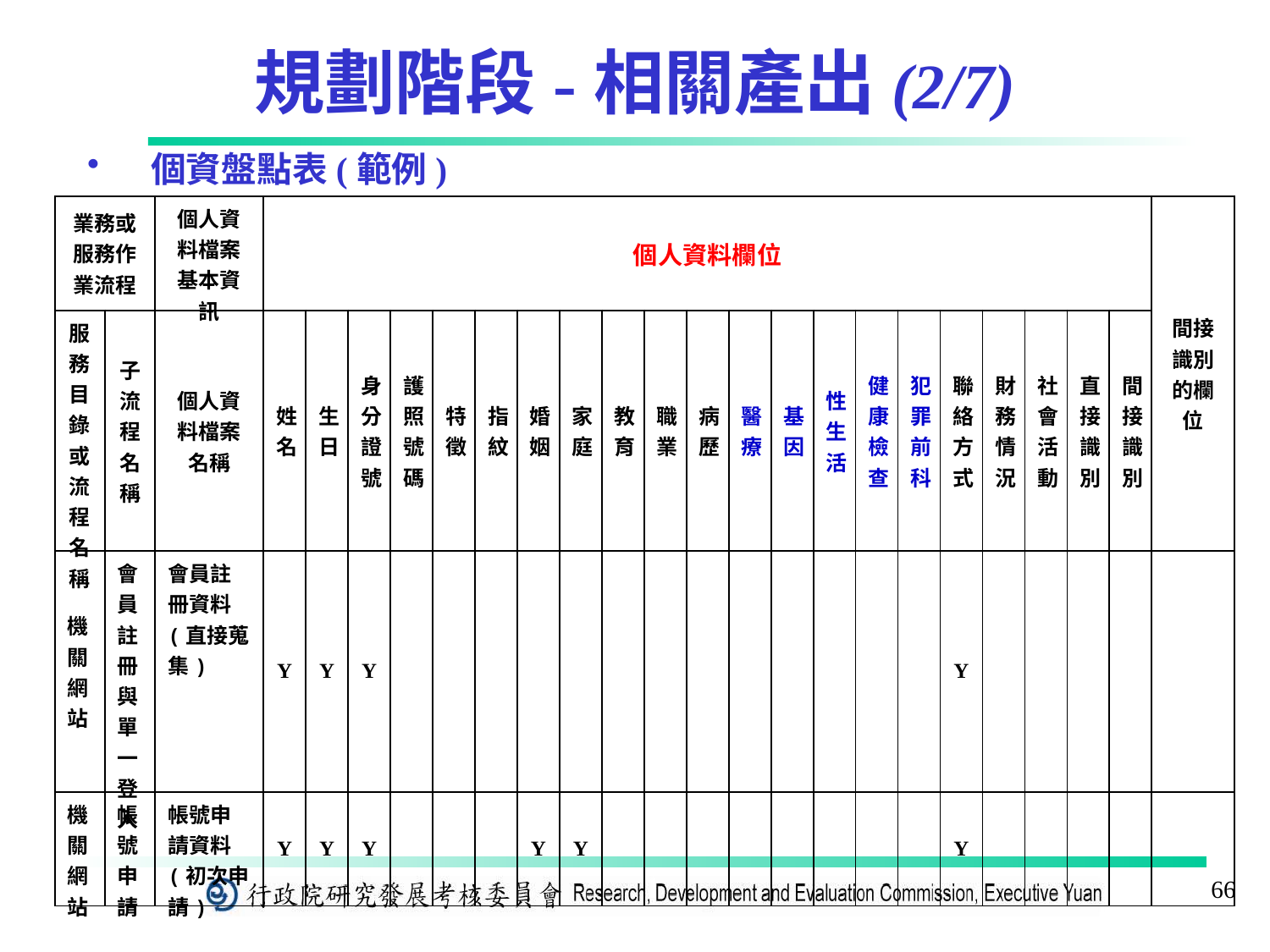

# 規劃階段-相關產出(2/7)
個資盤點表(範例)
| 業務或服務作業流程 |  | 個人資料檔案基本資訊 | 個人資料欄位 |  |  |  |  |  |  |  |  |  |  |  |  |  |  |  |  |  |  |  |  | 間接識別的欄位 |
| --- | --- | --- | --- | --- | --- | --- | --- | --- | --- | --- | --- | --- | --- | --- | --- | --- | --- | --- | --- | --- | --- | --- | --- | --- |
| 服務目錄或流程名稱 | 子流程名稱 | 個人資料檔案名稱 | 姓名 | 生日 | 身分證號 | 護照號碼 | 特徵 | 指紋 | 婚姻 | 家庭 | 教育 | 職業 | 病歷 | 醫療 | 基因 | 性生活 | 健康檢查 | 犯罪前科 | 聯絡方式 | 財務情況 | 社會活動 | 直接識別 | 間接識別 |  |
| 機關網站 | 會員註冊與單一登入 | 會員註冊資料(直接蒐集) | Y | Y | Y |  |  |  |  |  |  |  |  | N | N | N | N | N | Y |  |  |  |  |  |
| 機關網站 | 帳號申請 | 帳號申請資料(初次申請) | Y | Y | Y |  |  |  | Y | Y |  |  |  | N | N | N | N | N | Y |  |  |  |  |  |
66